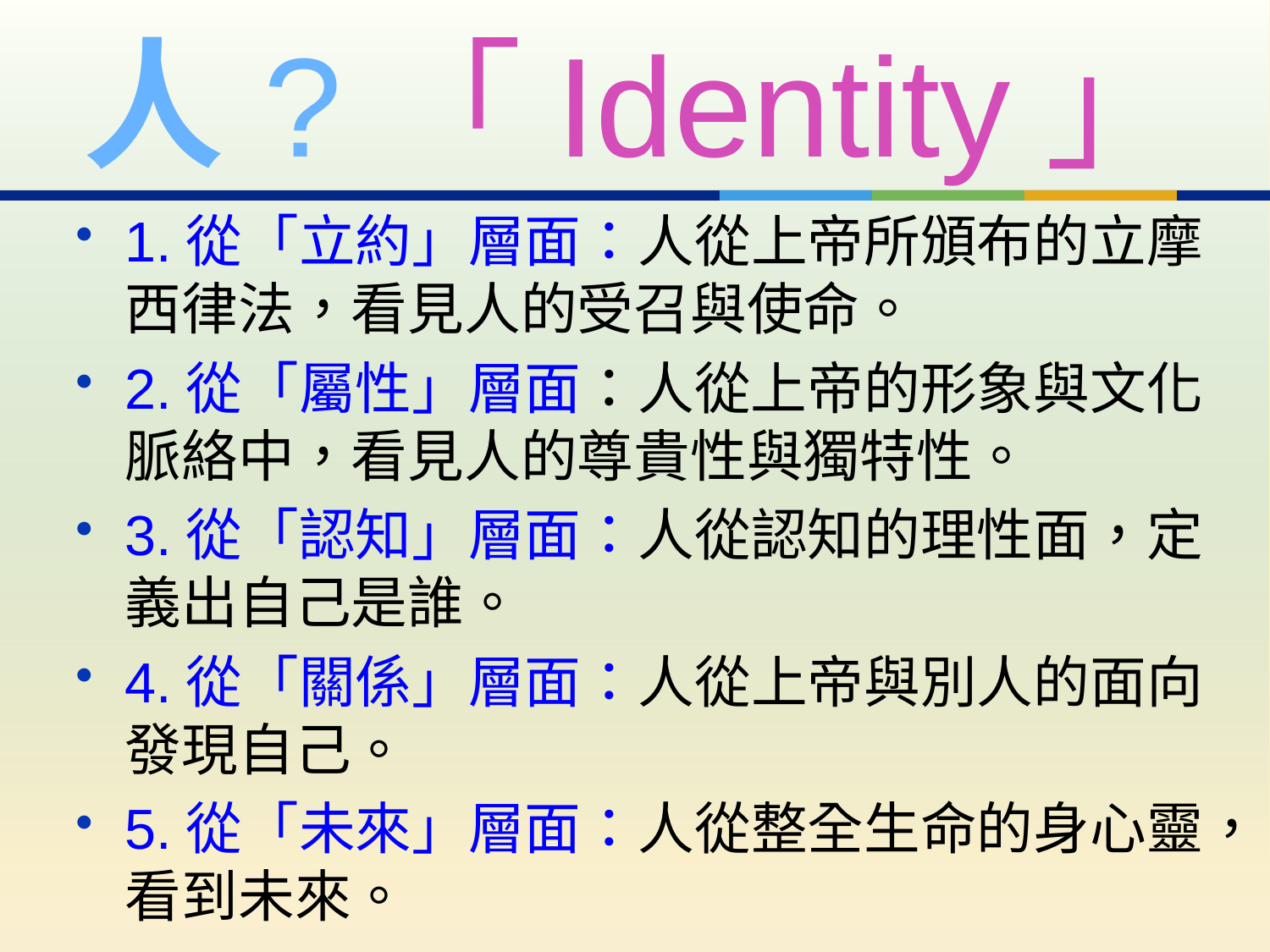

# 人?「Identity」
1.從「立約」層面：人從上帝所頒布的立摩西律法，看見人的受召與使命。
2.從「屬性」層面：人從上帝的形象與文化脈絡中，看見人的尊貴性與獨特性。
3.從「認知」層面：人從認知的理性面，定義出自己是誰。
4.從「關係」層面：人從上帝與別人的面向發現自己。
5.從「未來」層面：人從整全生命的身心靈，看到未來。